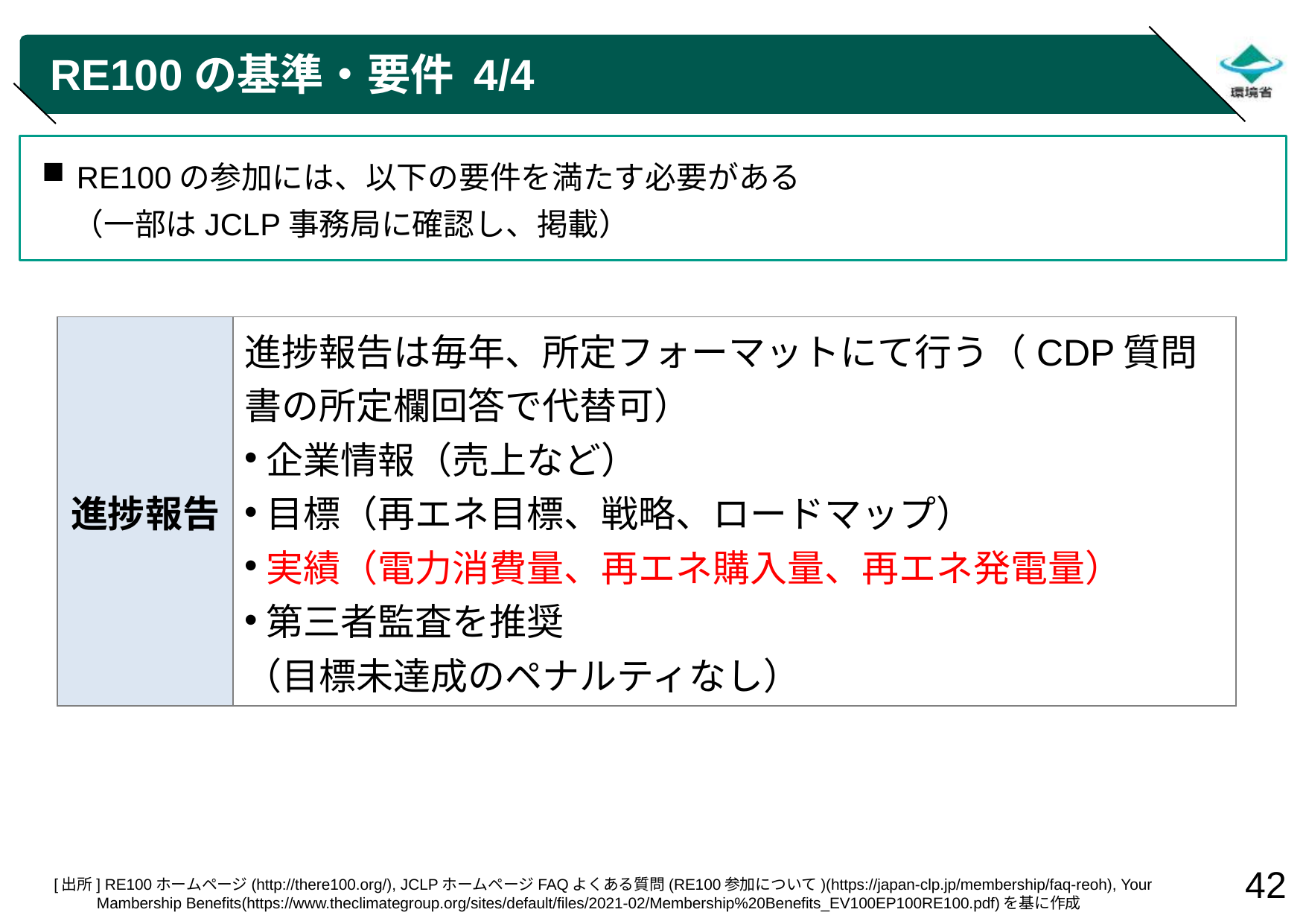

# RE100の基準・要件 4/4
RE100の参加には、以下の要件を満たす必要がある
　（一部はJCLP事務局に確認し、掲載）
| 進捗報告 | 進捗報告は毎年、所定フォーマットにて行う（CDP質問書の所定欄回答で代替可） 企業情報（売上など） 目標（再エネ目標、戦略、ロードマップ） 実績（電力消費量、再エネ購入量、再エネ発電量） 第三者監査を推奨 （目標未達成のペナルティなし） |
| --- | --- |
[出所] RE100ホームページ(http://there100.org/), JCLPホームページFAQよくある質問(RE100参加について)(https://japan-clp.jp/membership/faq-reoh), Your Mambership Benefits(https://www.theclimategroup.org/sites/default/files/2021-02/Membership%20Benefits_EV100EP100RE100.pdf)を基に作成